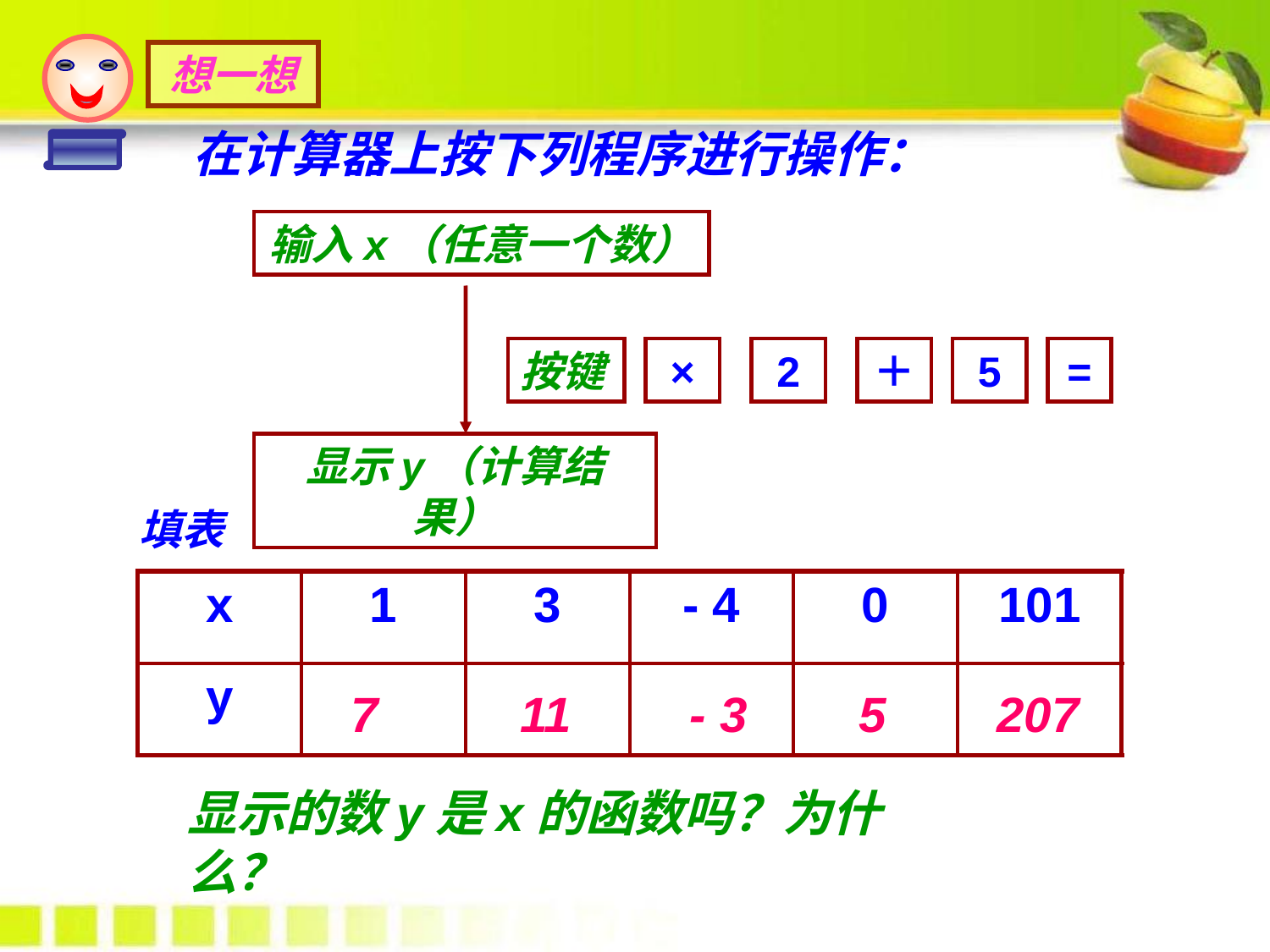

想一想
在计算器上按下列程序进行操作：
输入x（任意一个数）

按键
×
2
＋
5
=
显示y（计算结果）
填表
| x | 1 | 3 | - 4 | 0 | 101 |
| --- | --- | --- | --- | --- | --- |
| y |  |  |  |  |  |
7
11
- 3
5
207
显示的数y是x的函数吗？为什么？